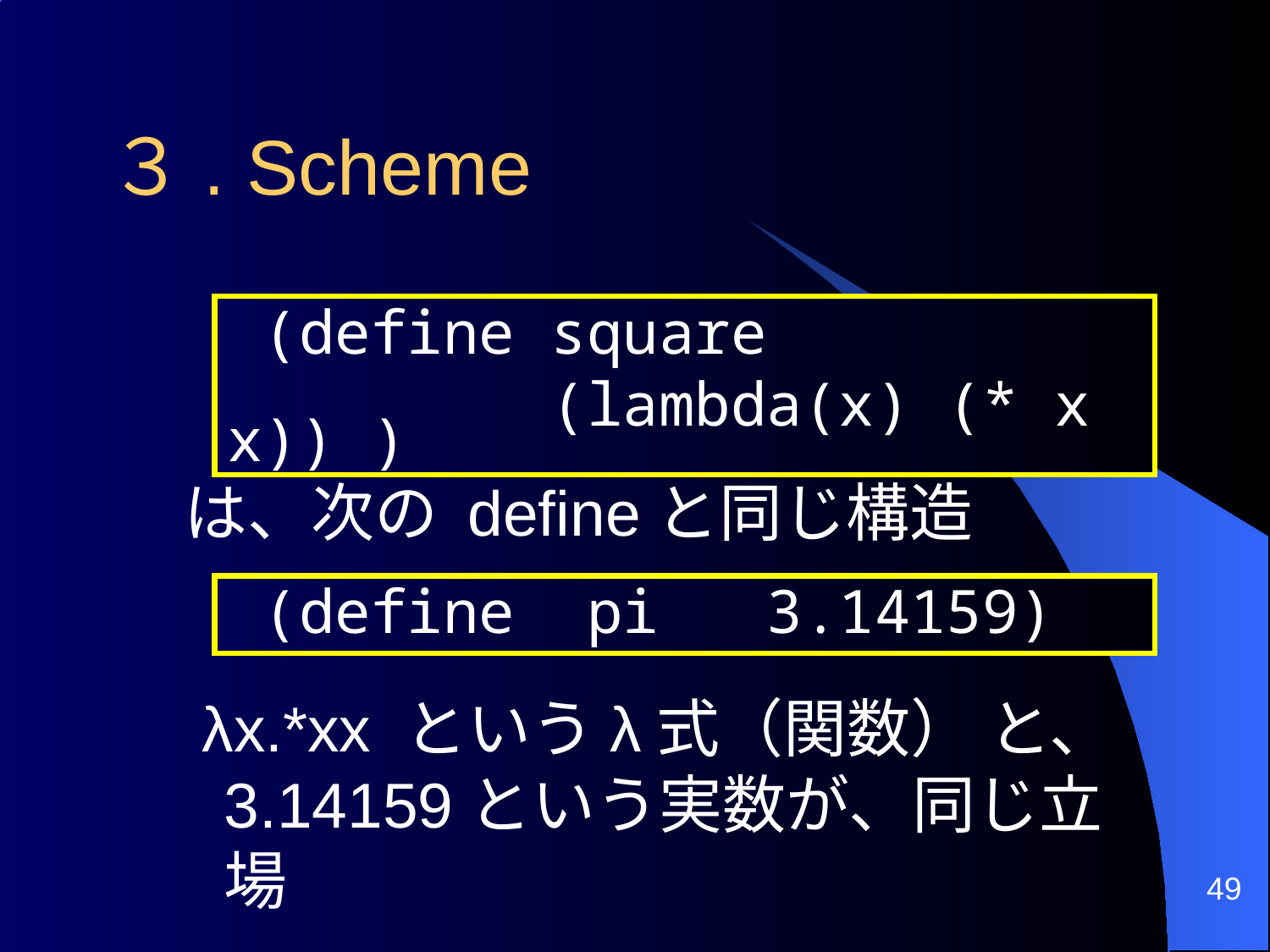

３. Scheme
 (define square
         (lambda(x) (* x x)) )
は、次の defineと同じ構造

 λx.*xx というλ式（関数） と、 3.14159という実数が、同じ立場
 (define  pi   3.14159)
49